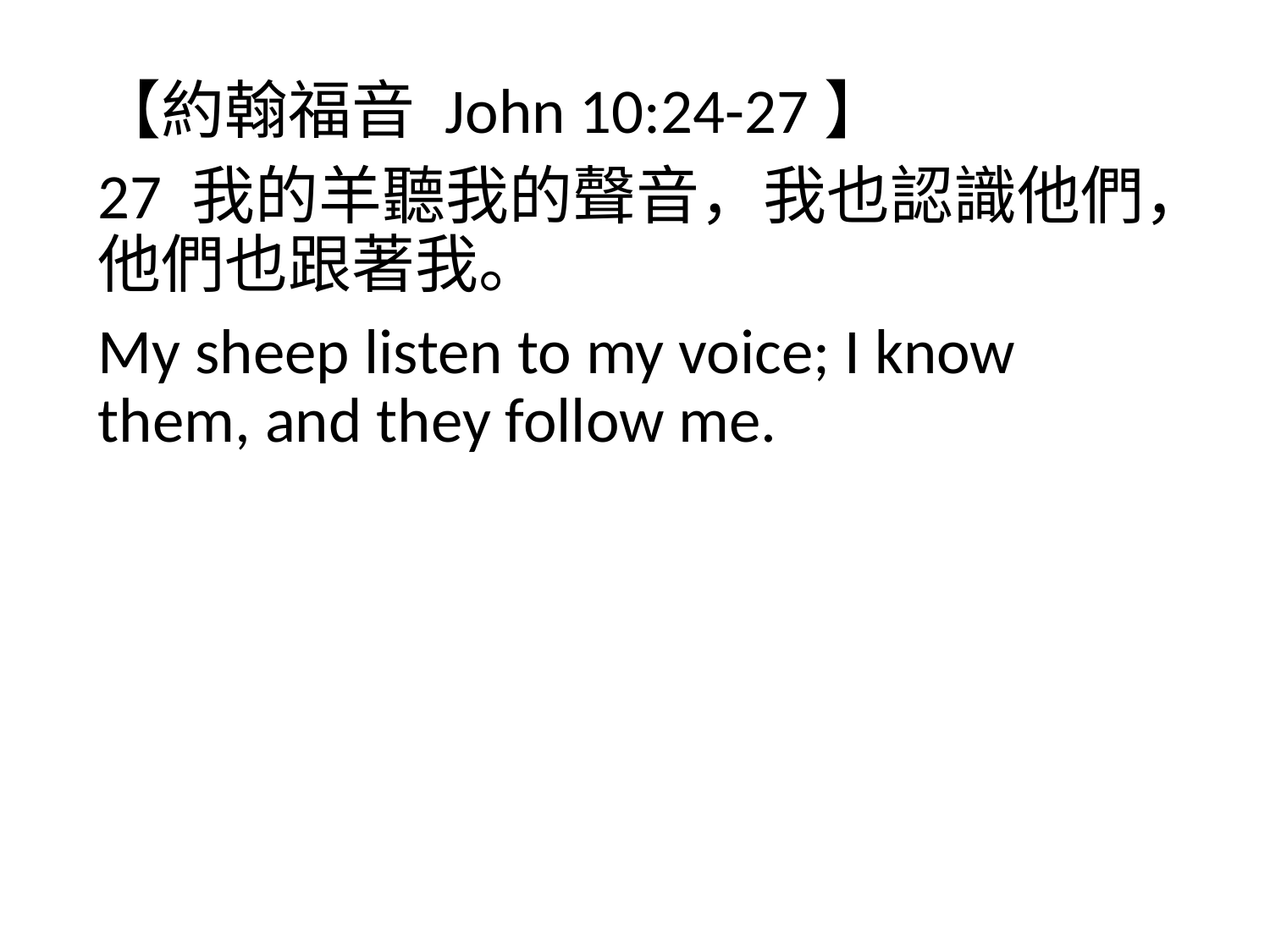

【約翰福音 John 10:24-27】
27 我的羊聽我的聲音，我也認識他們，他們也跟著我。
My sheep listen to my voice; I know them, and they follow me.